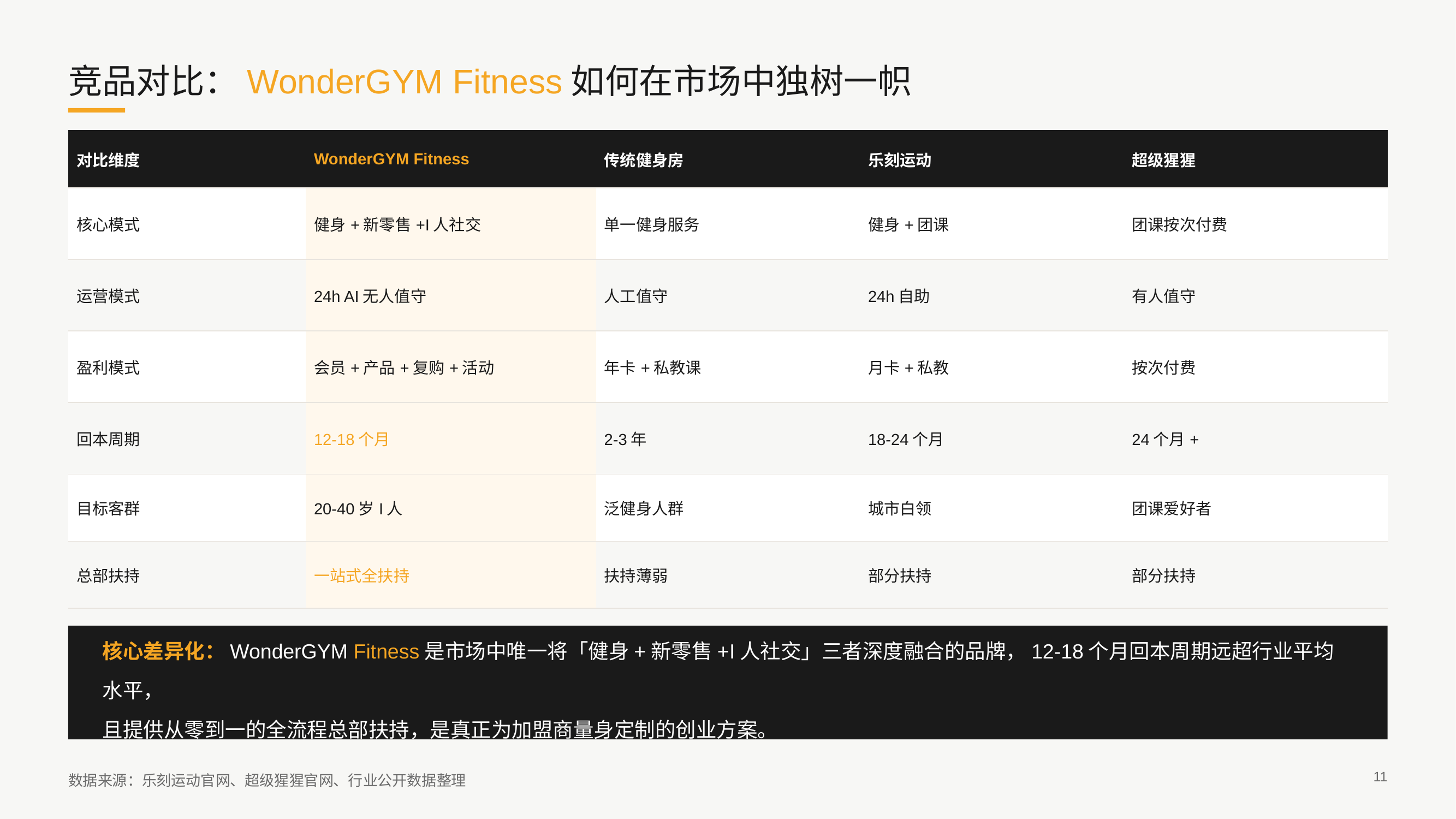

竞品对比：WonderGYM Fitness如何在市场中独树一帜

| 对比维度 | WonderGYM Fitness | 传统健身房 | 乐刻运动 | 超级猩猩 |
| --- | --- | --- | --- | --- |
| 核心模式 | 健身+新零售+I人社交 | 单一健身服务 | 健身+团课 | 团课按次付费 |
| 运营模式 | 24h AI无人值守 | 人工值守 | 24h自助 | 有人值守 |
| 盈利模式 | 会员+产品+复购+活动 | 年卡+私教课 | 月卡+私教 | 按次付费 |
| 回本周期 | 12-18个月 | 2-3年 | 18-24个月 | 24个月+ |
| 目标客群 | 20-40岁I人 | 泛健身人群 | 城市白领 | 团课爱好者 |
| 总部扶持 | 一站式全扶持 | 扶持薄弱 | 部分扶持 | 部分扶持 |

核心差异化：WonderGYM Fitness是市场中唯一将「健身+新零售+I人社交」三者深度融合的品牌，12-18个月回本周期远超行业平均水平，
且提供从零到一的全流程总部扶持，是真正为加盟商量身定制的创业方案。
数据来源：乐刻运动官网、超级猩猩官网、行业公开数据整理
11